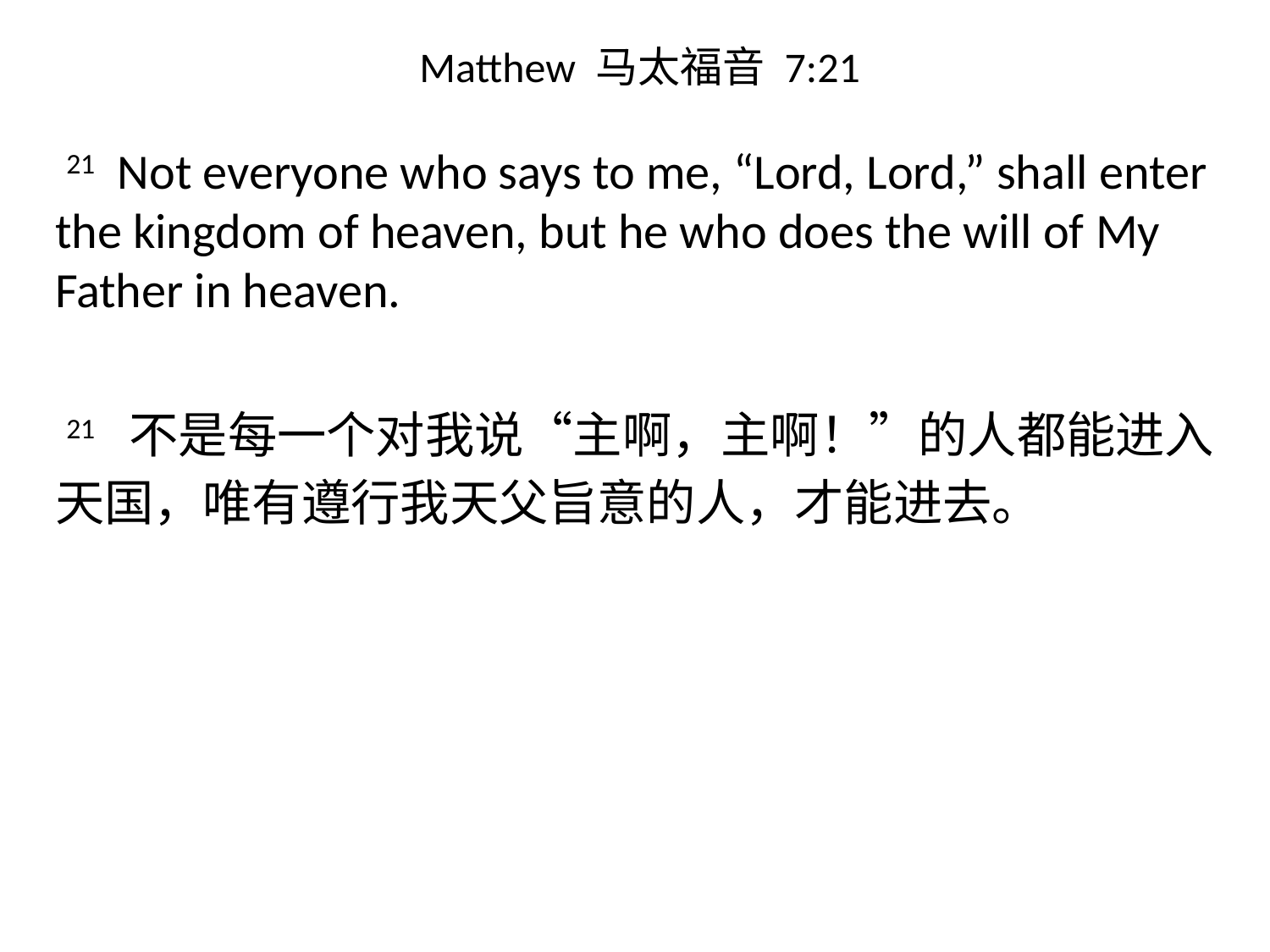

# Matthew 马太福音 7:21
 21  Not everyone who says to me, “Lord, Lord,” shall enter the kingdom of heaven, but he who does the will of My Father in heaven.

 21  不是每一个对我说“主啊，主啊！”的人都能进入天国，唯有遵行我天父旨意的人，才能进去。